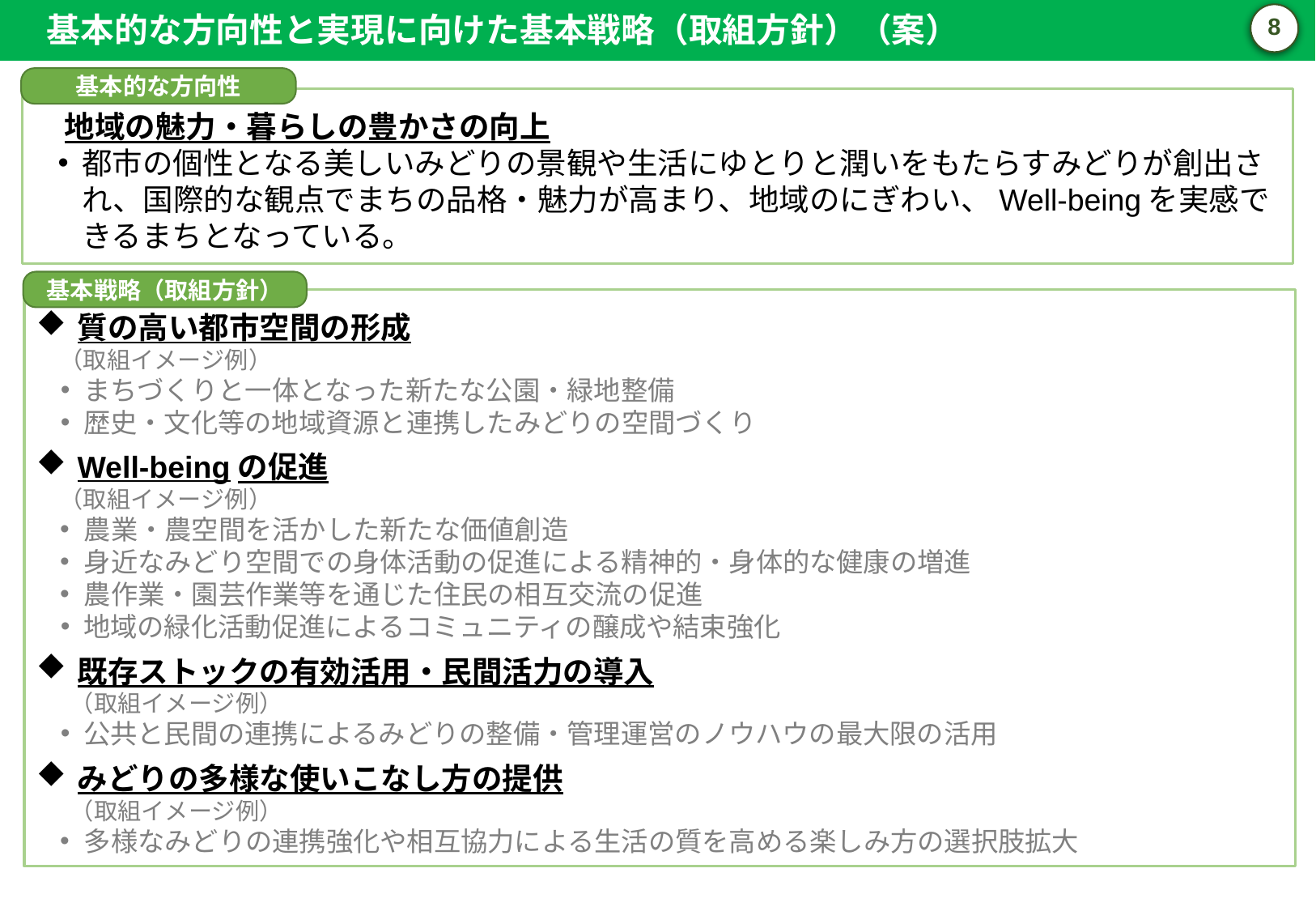

基本的な方向性と実現に向けた基本戦略（取組方針）（案）
8
基本的な方向性
　地域の魅力・暮らしの豊かさの向上
都市の個性となる美しいみどりの景観や生活にゆとりと潤いをもたらすみどりが創出され、国際的な観点でまちの品格・魅力が高まり、地域のにぎわい、Well-beingを実感できるまちとなっている。
基本戦略（取組方針）
質の高い都市空間の形成
（取組イメージ例）
まちづくりと一体となった新たな公園・緑地整備
歴史・文化等の地域資源と連携したみどりの空間づくり
Well-beingの促進
（取組イメージ例）
農業・農空間を活かした新たな価値創造
身近なみどり空間での身体活動の促進による精神的・身体的な健康の増進
農作業・園芸作業等を通じた住民の相互交流の促進
地域の緑化活動促進によるコミュニティの醸成や結束強化
既存ストックの有効活用・民間活力の導入
 （取組イメージ例）
公共と民間の連携によるみどりの整備・管理運営のノウハウの最大限の活用
みどりの多様な使いこなし方の提供
 （取組イメージ例）
多様なみどりの連携強化や相互協力による生活の質を高める楽しみ方の選択肢拡大